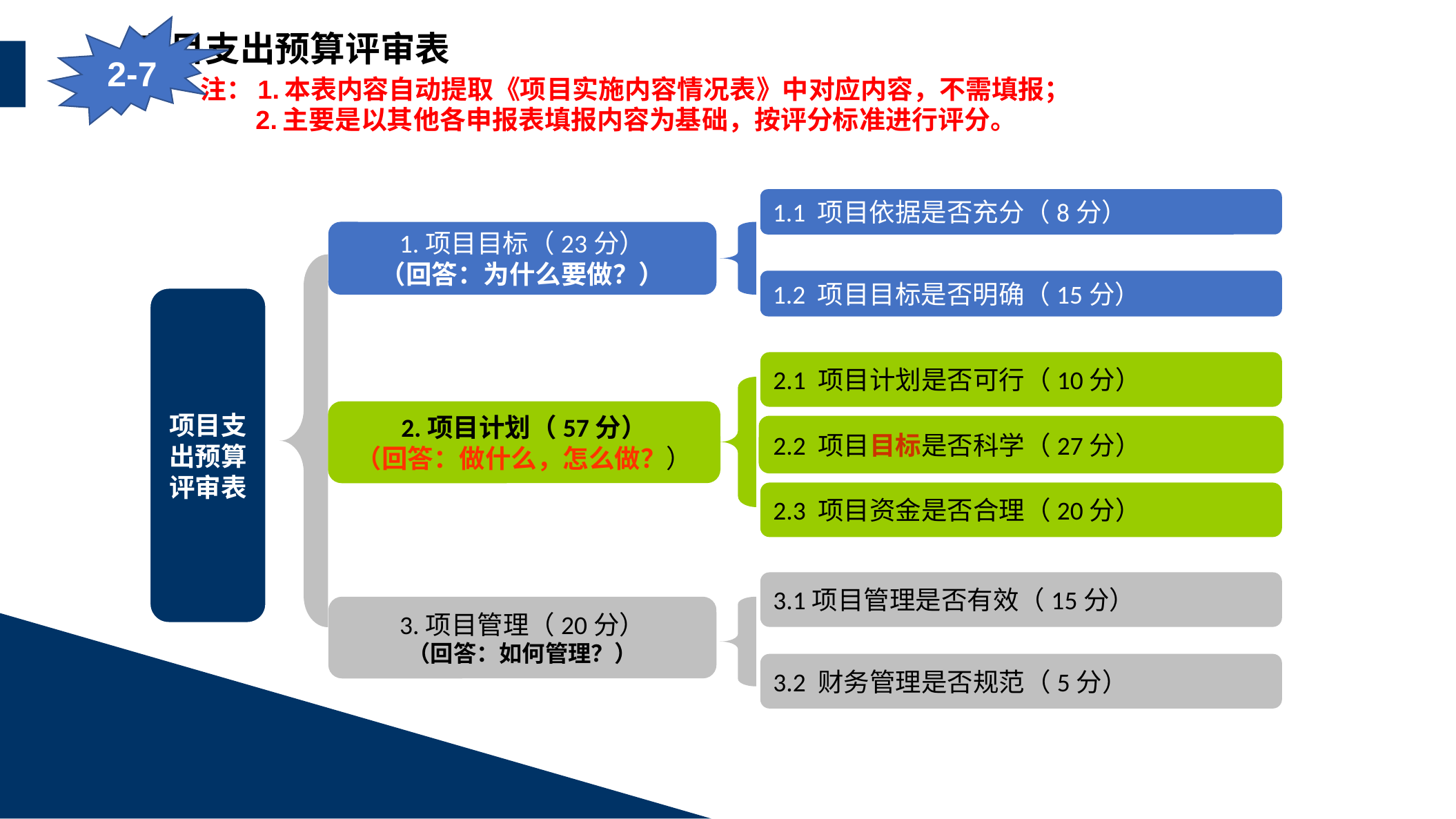

2-7
# 项目支出预算评审表 注：1.本表内容自动提取《项目实施内容情况表》中对应内容，不需填报； 2.主要是以其他各申报表填报内容为基础，按评分标准进行评分。

1.1 项目依据是否充分（8分）
1.项目目标（23分）
（回答：为什么要做？）

1.2 项目目标是否明确（15分）
项目支出预算评审表
2.1 项目计划是否可行（10分）

2.项目计划（57分）
（回答：做什么，怎么做？）
2.2 项目目标是否科学（27分）
2.3 项目资金是否合理（20分）
3.1项目管理是否有效（15分）
3.项目管理（20分）
（回答：如何管理？）

3.2 财务管理是否规范（5分）